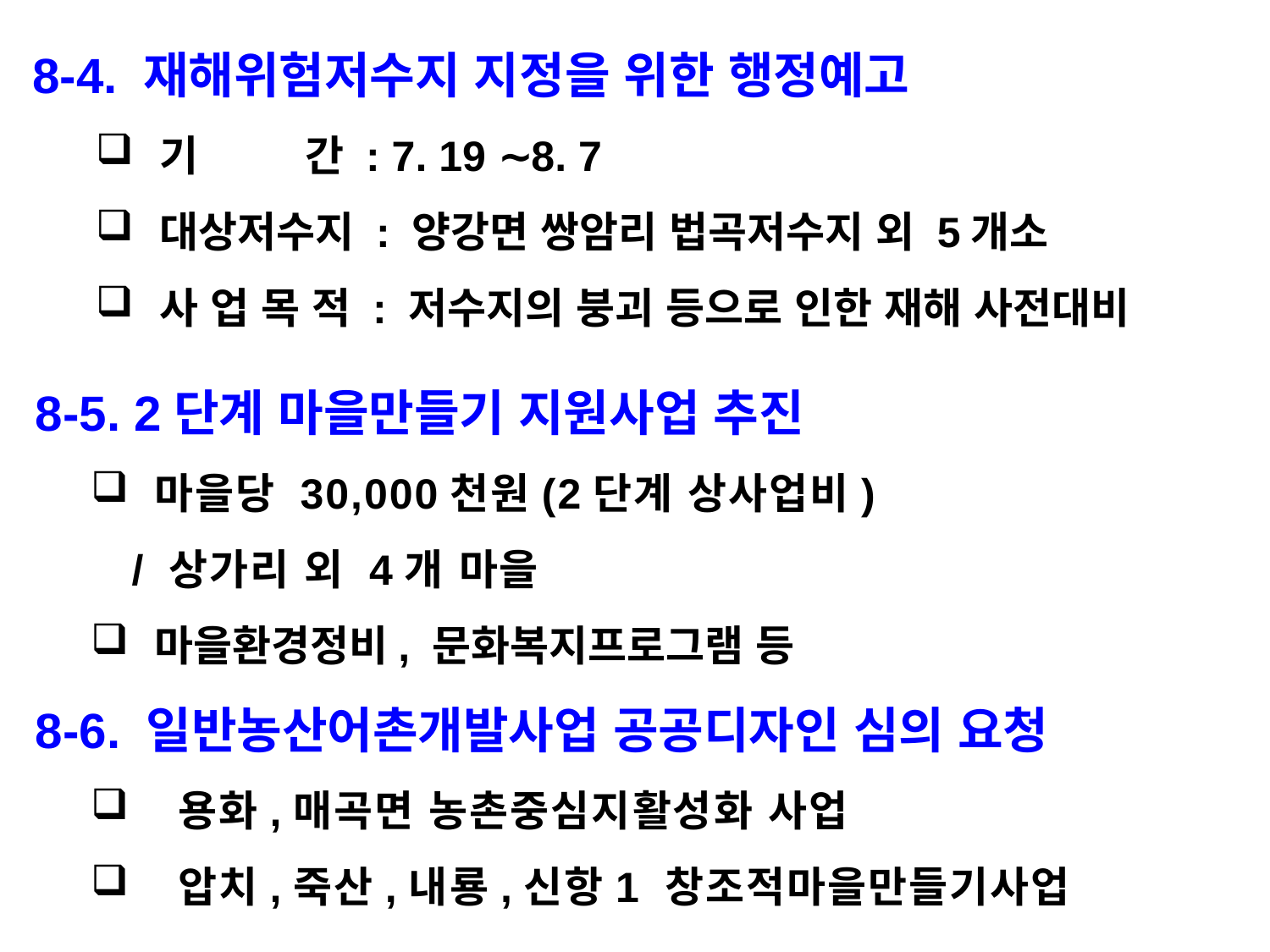

8-4. 재해위험저수지 지정을 위한 행정예고
기         간 : 7. 19 ∼8. 7
대상저수지 : 양강면 쌍암리 법곡저수지 외 5개소
사 업 목 적 : 저수지의 붕괴 등으로 인한 재해 사전대비
8-5. 2단계 마을만들기 지원사업 추진
마을당 30,000천원(2단계 상사업비)
   / 상가리 외 4개 마을
마을환경정비, 문화복지프로그램 등
8-6. 일반농산어촌개발사업 공공디자인 심의 요청
 용화,매곡면 농촌중심지활성화 사업
 압치,죽산,내룡,신항1 창조적마을만들기사업